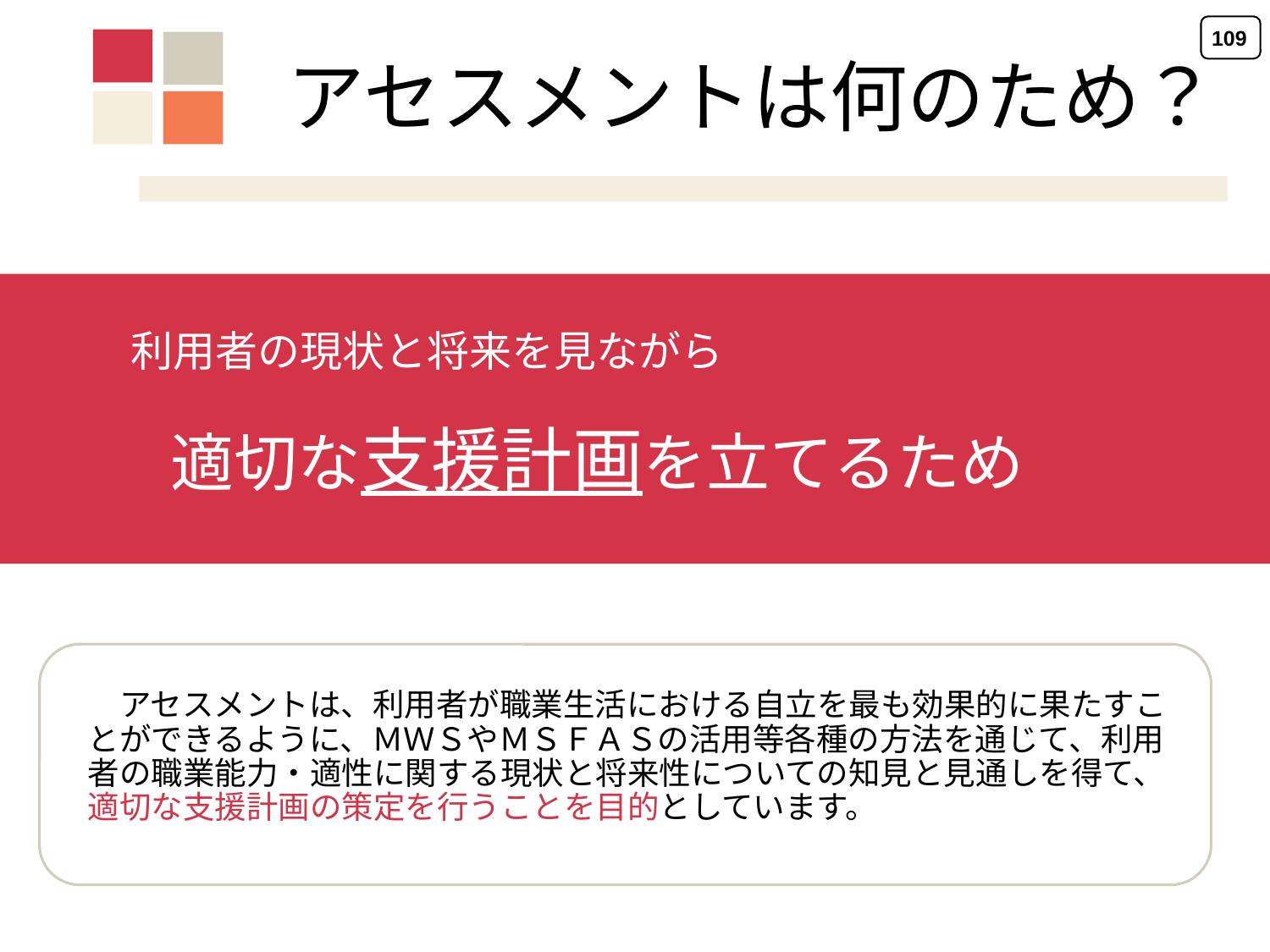

109

アセスメントは何のため？

利用者の現状と将来を見ながら

適切な支援計画を立てるため

　アセスメントは、利用者が職業生活における自立を最も効果的に果たすことができるように、ＭＷＳやＭＳＦＡＳの活用等各種の方法を通じて、利用者の職業能力・適性に関する現状と将来性についての知見と見通しを得て、適切な支援計画の策定を行うことを目的としています。